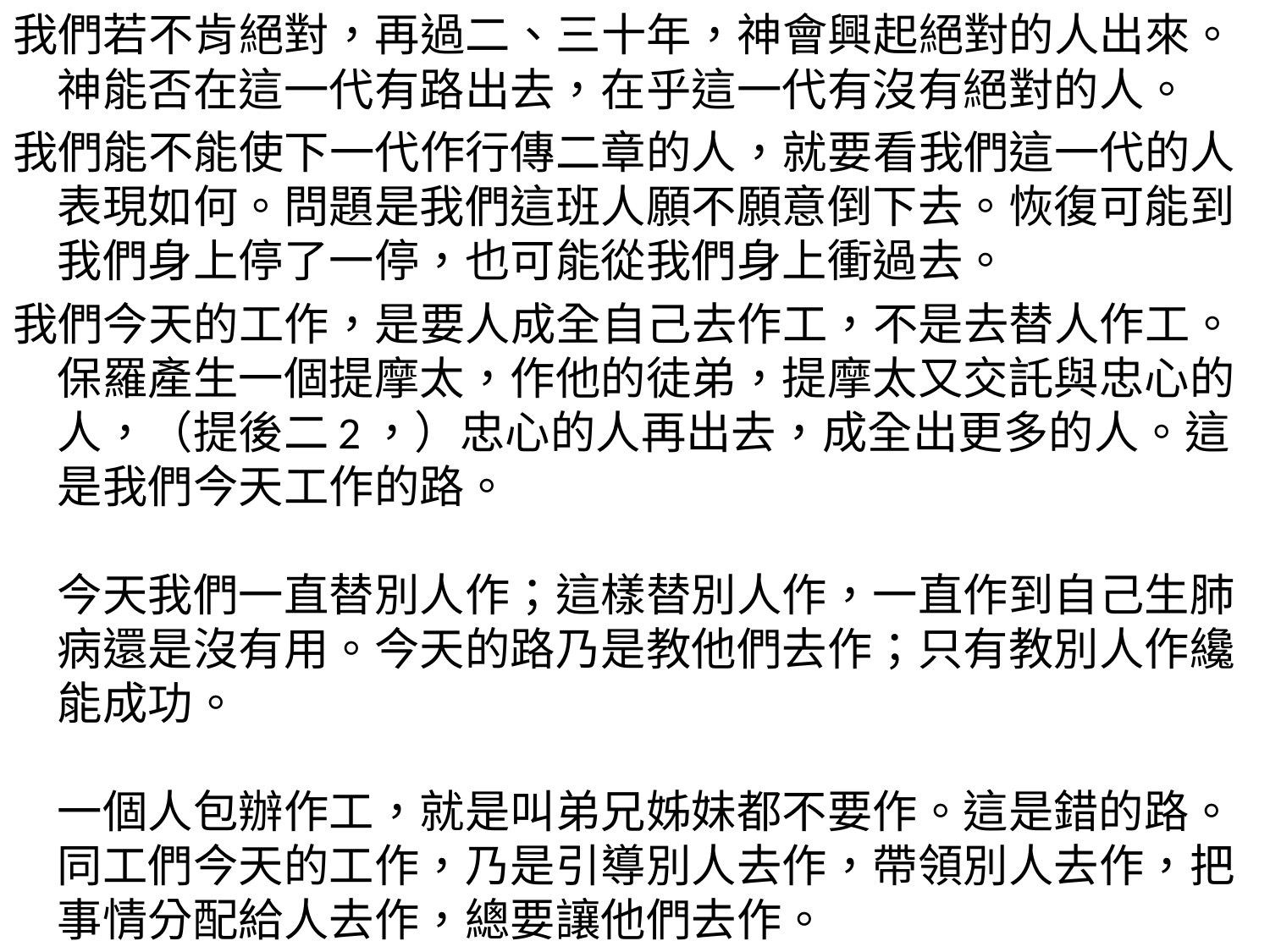

我們若不肯絕對，再過二、三十年，神會興起絕對的人出來。神能否在這一代有路出去，在乎這一代有沒有絕對的人。
我們能不能使下一代作行傳二章的人，就要看我們這一代的人表現如何。問題是我們這班人願不願意倒下去。恢復可能到我們身上停了一停，也可能從我們身上衝過去。
我們今天的工作，是要人成全自己去作工，不是去替人作工。保羅產生一個提摩太，作他的徒弟，提摩太又交託與忠心的人，（提後二2，）忠心的人再出去，成全出更多的人。這是我們今天工作的路。
今天我們一直替別人作；這樣替別人作，一直作到自己生肺病還是沒有用。今天的路乃是教他們去作；只有教別人作纔能成功。
一個人包辦作工，就是叫弟兄姊妹都不要作。這是錯的路。同工們今天的工作，乃是引導別人去作，帶領別人去作，把事情分配給人去作，總要讓他們去作。
#